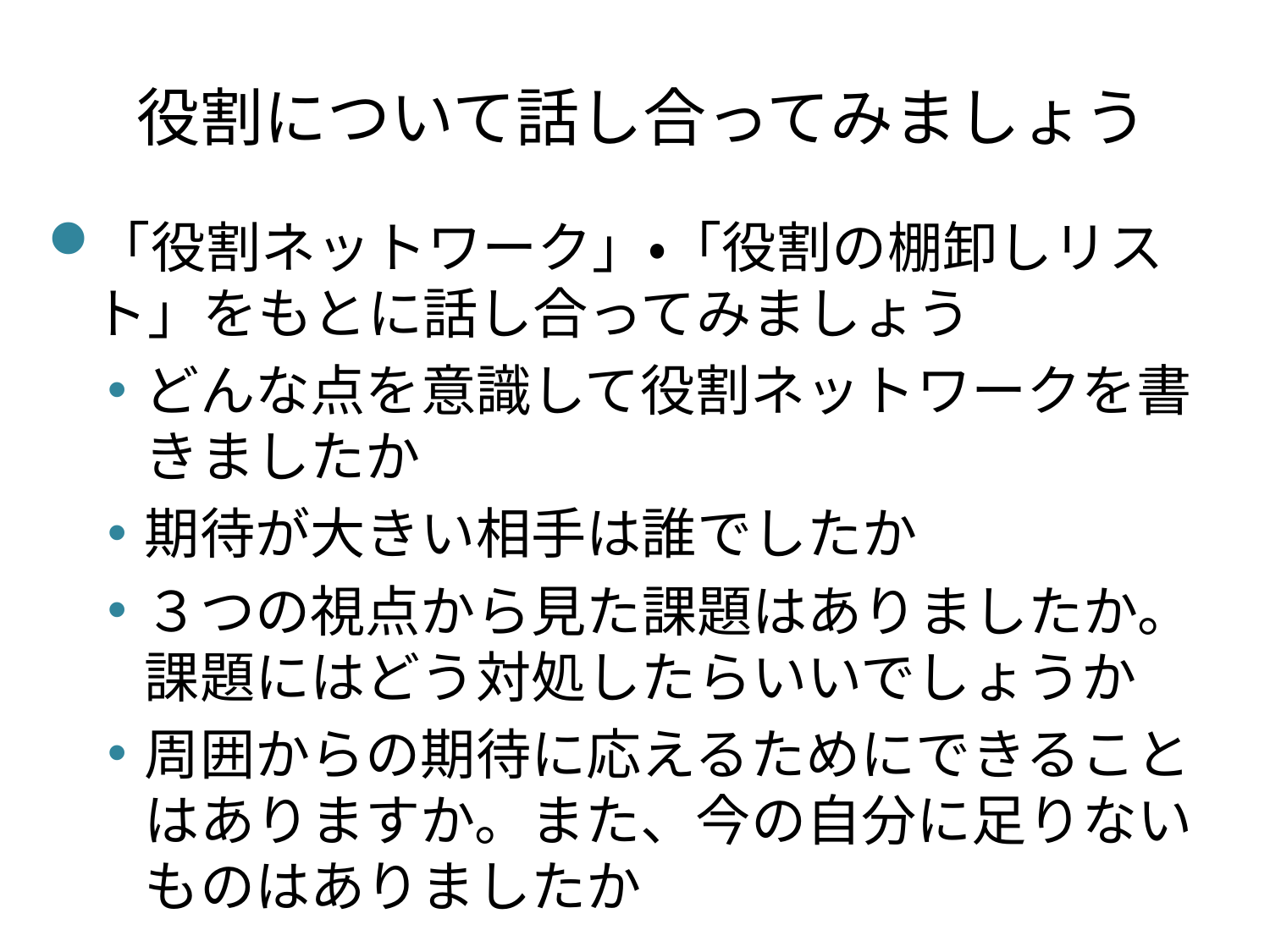

# 役割について話し合ってみましょう
「役割ネットワーク」・「役割の棚卸しリスト」をもとに話し合ってみましょう
どんな点を意識して役割ネットワークを書きましたか
期待が大きい相手は誰でしたか
３つの視点から見た課題はありましたか。課題にはどう対処したらいいでしょうか
周囲からの期待に応えるためにできることはありますか。また、今の自分に足りないものはありましたか